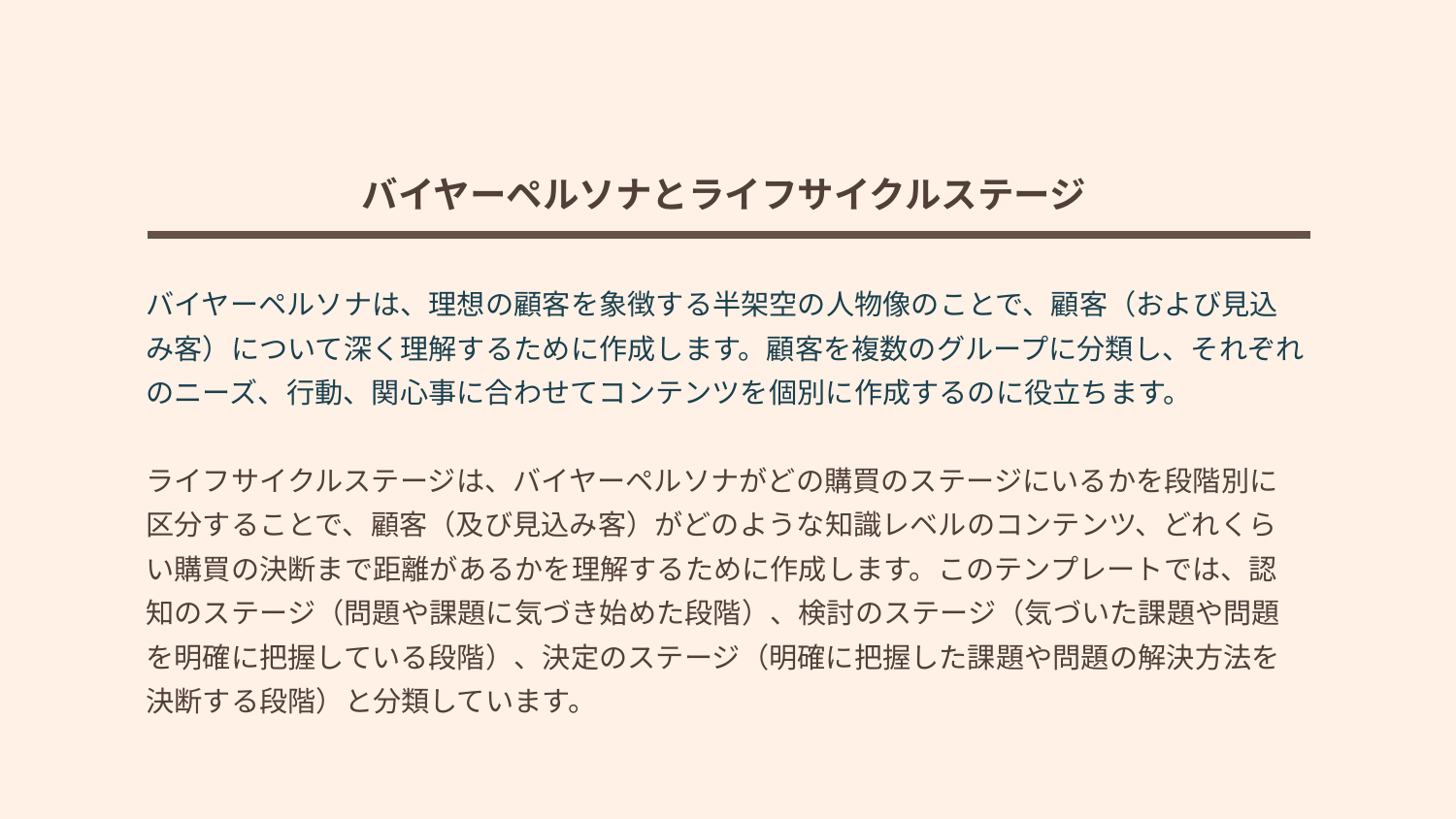

バイヤーペルソナとライフサイクルステージ
バイヤーペルソナは、理想の顧客を象徴する半架空の人物像のことで、顧客（および見込み客）について深く理解するために作成します。顧客を複数のグループに分類し、それぞれのニーズ、行動、関心事に合わせてコンテンツを個別に作成するのに役立ちます。

ライフサイクルステージは、バイヤーペルソナがどの購買のステージにいるかを段階別に区分することで、顧客（及び見込み客）がどのような知識レベルのコンテンツ、どれくらい購買の決断まで距離があるかを理解するために作成します。このテンプレートでは、認知のステージ（問題や課題に気づき始めた段階）、検討のステージ（気づいた課題や問題を明確に把握している段階）、決定のステージ（明確に把握した課題や問題の解決方法を決断する段階）と分類しています。